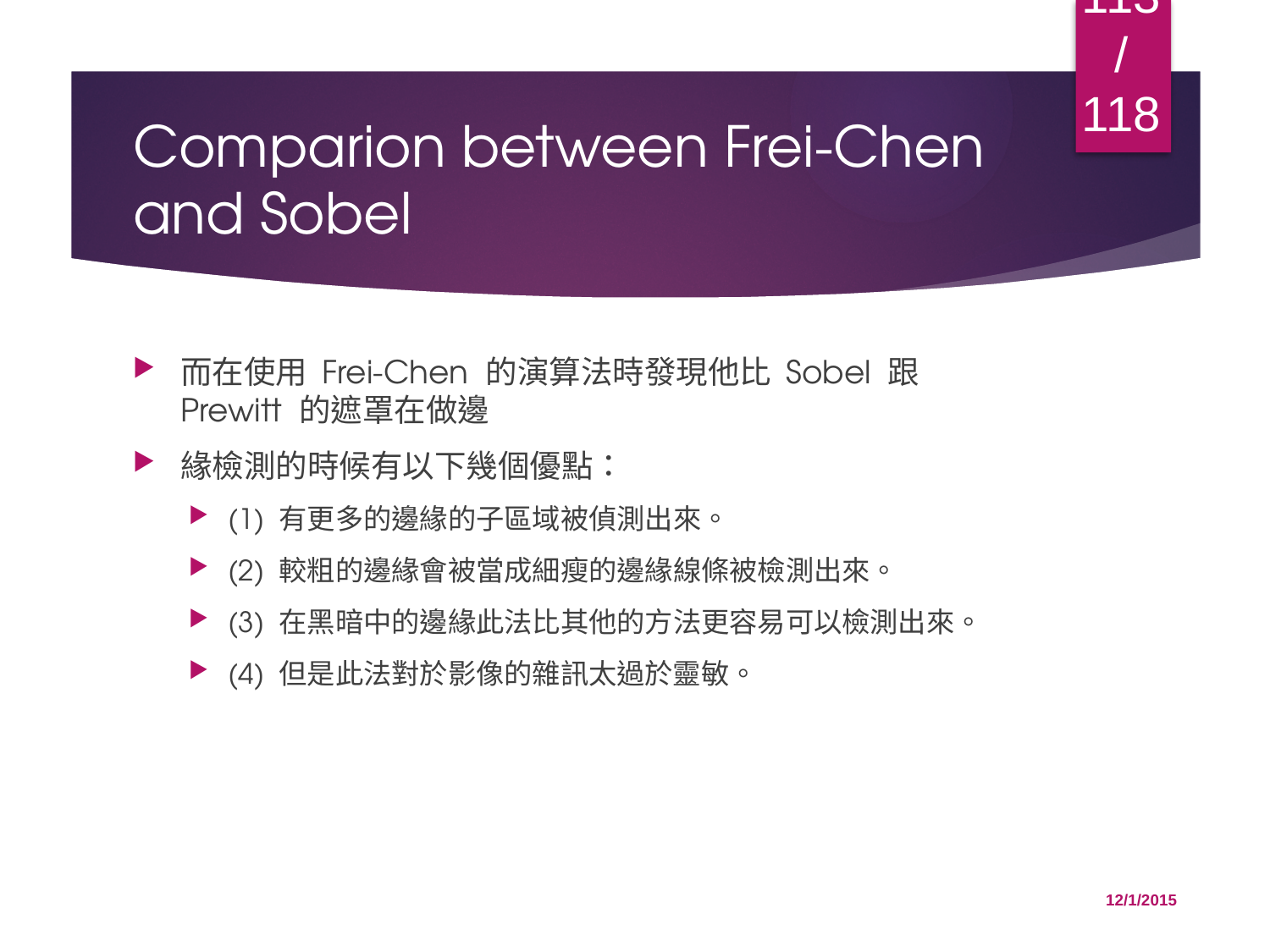

113/118
# Comparion between Frei-Chen and Sobel
而在使用 Frei-Chen 的演算法時發現他比 Sobel 跟Prewitt 的遮罩在做邊
緣檢測的時候有以下幾個優點：
(1) 有更多的邊緣的子區域被偵測出來。
(2) 較粗的邊緣會被當成細瘦的邊緣線條被檢測出來。
(3) 在黑暗中的邊緣此法比其他的方法更容易可以檢測出來。
(4) 但是此法對於影像的雜訊太過於靈敏。
12/1/2015